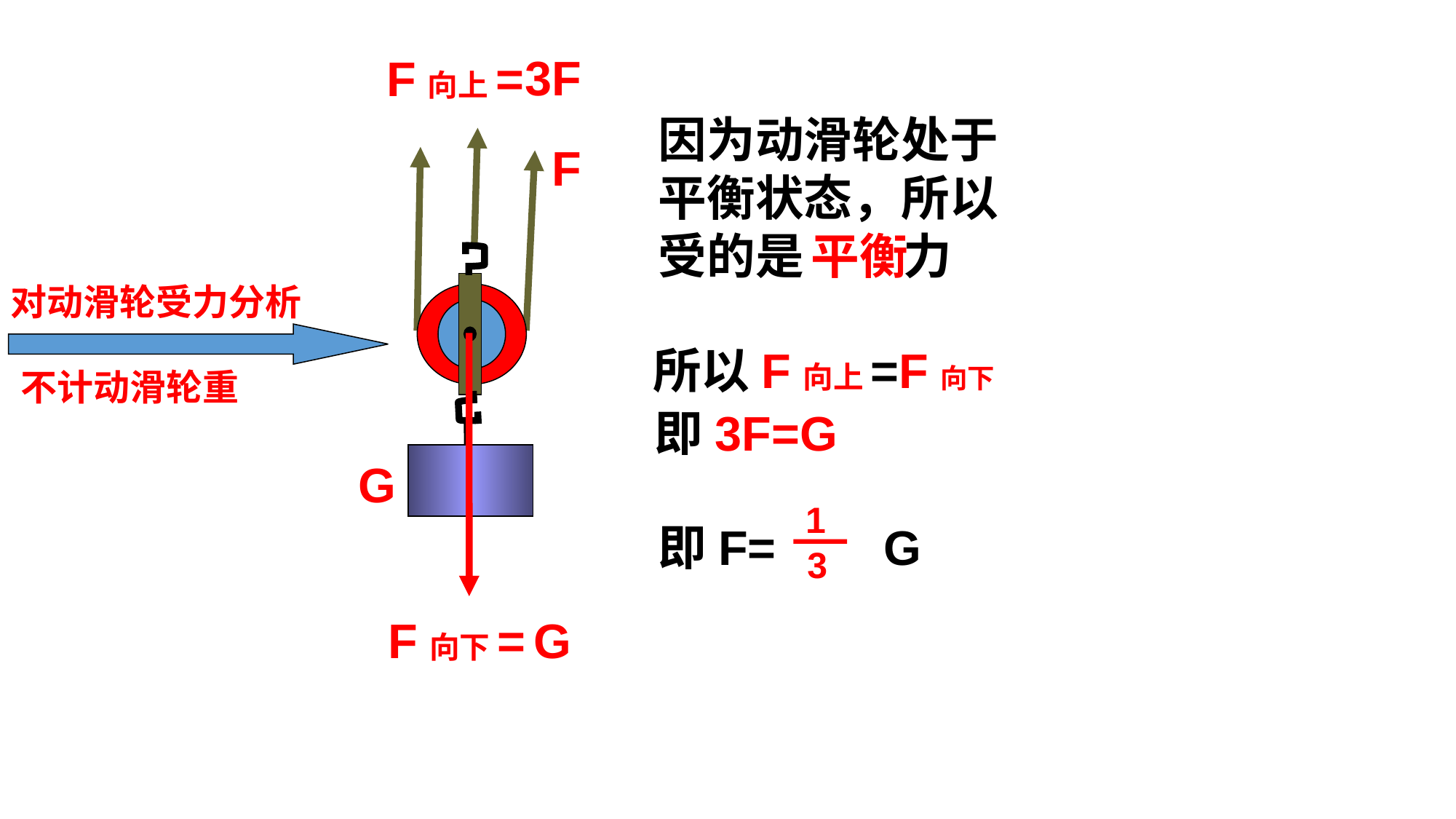

3F
F向上=
因为动滑轮处于平衡状态，所以受的是         力

F

平衡

G
对动滑轮受力分析

不计动滑轮重

所以F向上=F向下
即3F=G
1
3

即F=        G
F向下=
G